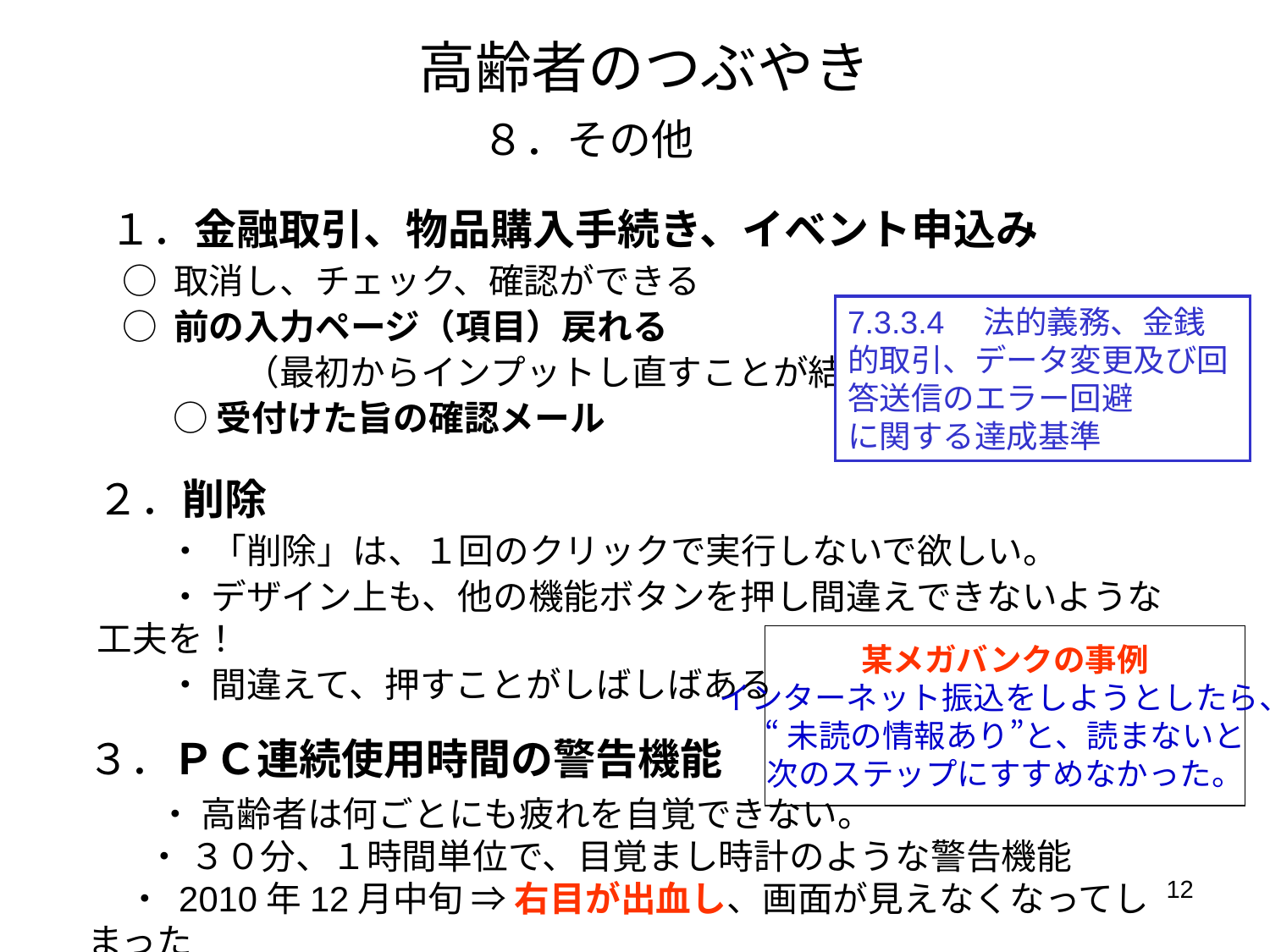

# 高齢者のつぶやき
８．その他
　１．金融取引、物品購入手続き、イベント申込み
       ○ 取消し、チェック、確認ができる
       ○ 前の入力ページ（項目）戻れる
　　　　　（最初からインプットし直すことが結構多い）
　　　○ 受付けた旨の確認メール
7.3.3.4　法的義務、金銭的取引、データ変更及び回答送信のエラー回避	に関する達成基準
２．削除
　　・ 「削除」は、１回のクリックで実行しないで欲しい。
　　・ デザイン上も、他の機能ボタンを押し間違えできないような工夫を！
　　・ 間違えて、押すことがしばしばある

某メガバンクの事例
インターネット振込をしようとしたら、
“未読の情報あり”と、読まないと
次のステップにすすめなかった。
３．ＰＣ連続使用時間の警告機能
　　・ 高齢者は何ごとにも疲れを自覚できない。
  　・ ３０分、１時間単位で、目覚まし時計のような警告機能
    ・ 2010年12月中旬 ⇒ 右目が出血し、画面が見えなくなってしまった
12